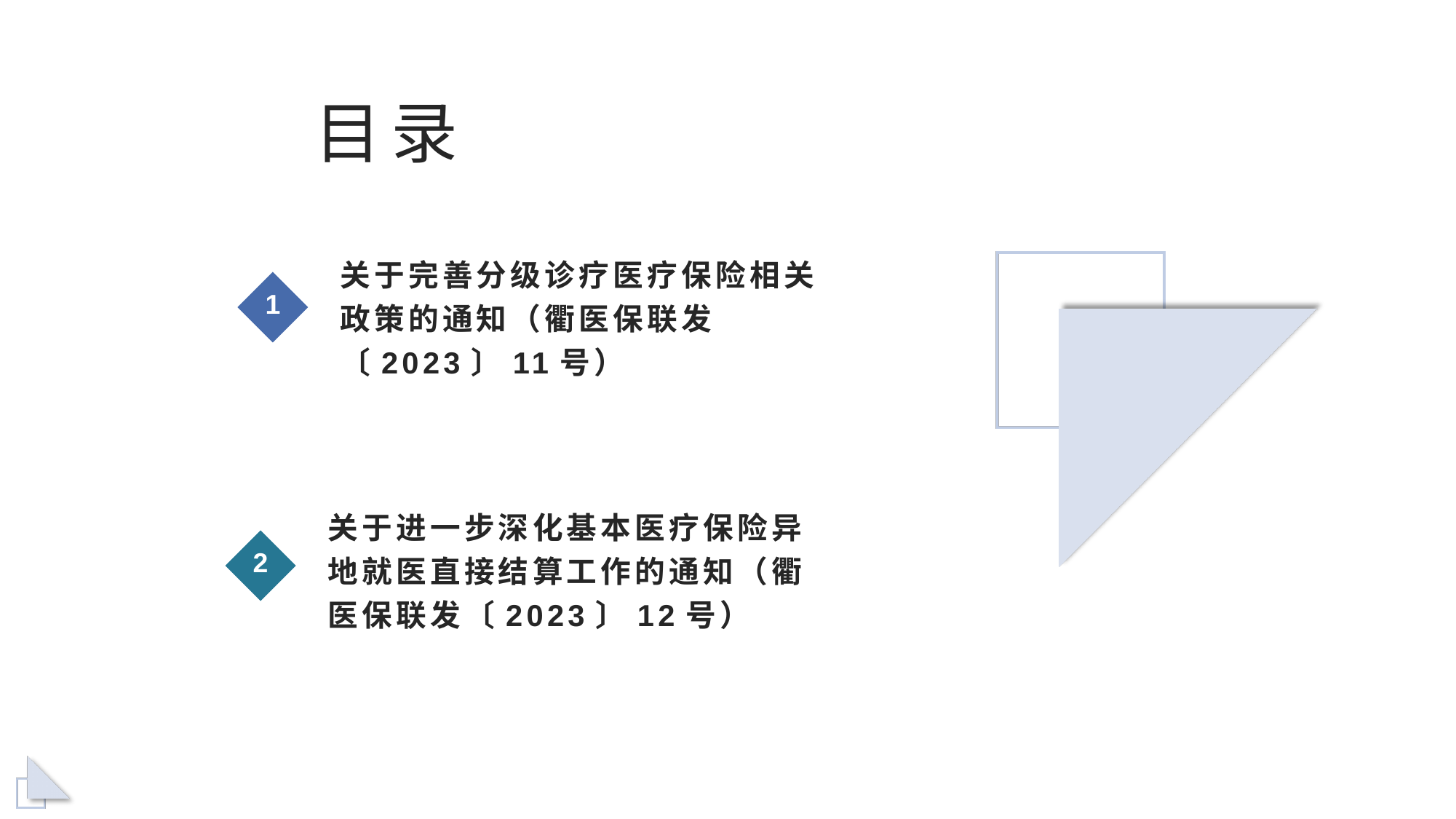

目录
关于完善分级诊疗医疗保险相关政策的通知（衢医保联发〔2023〕11号）

1
关于进一步深化基本医疗保险异地就医直接结算工作的通知（衢医保联发〔2023〕12号）

2